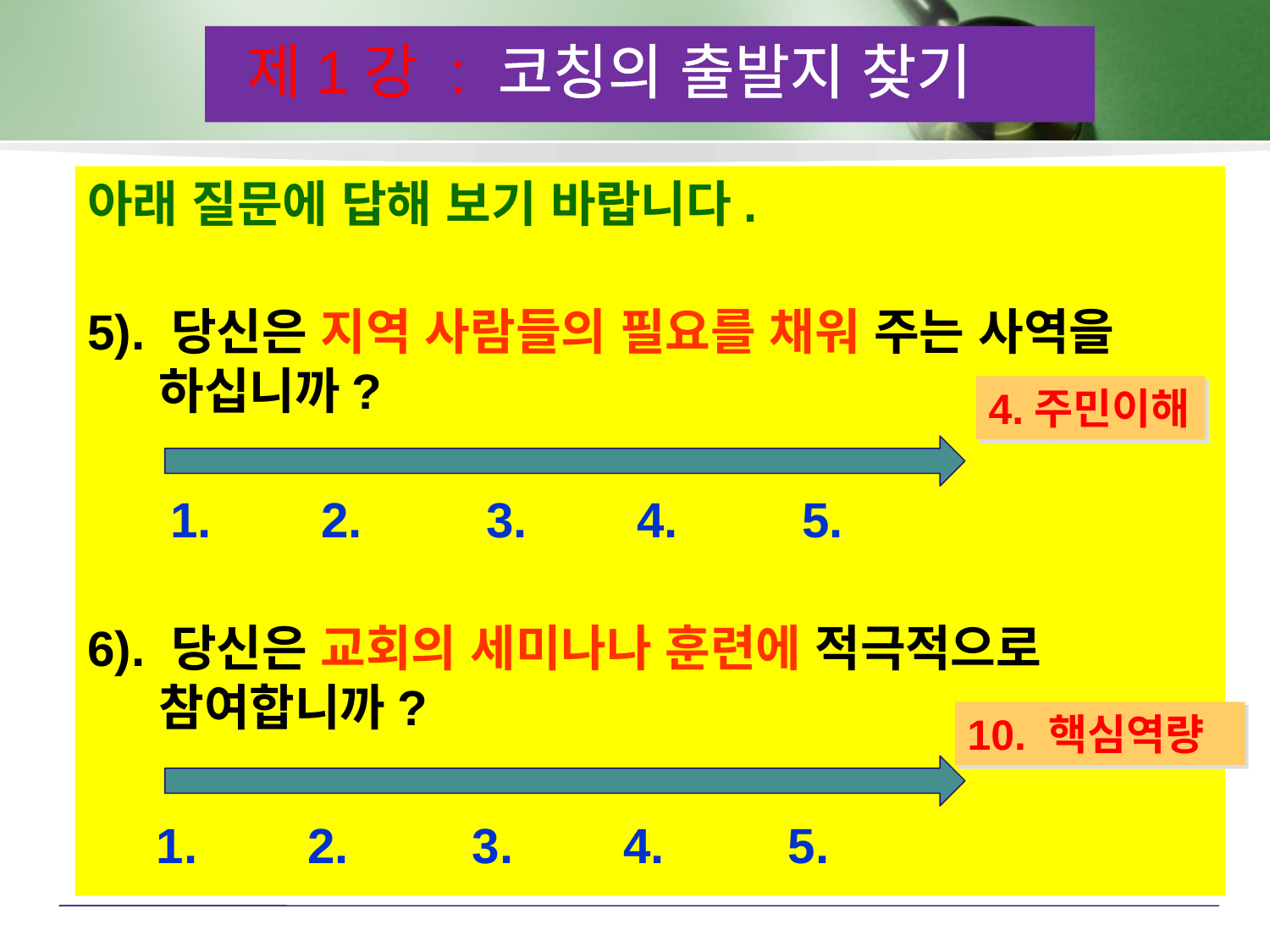

제1강 : 코칭의 출발지 찾기
아래 질문에 답해 보기 바랍니다.

5). 당신은 지역 사람들의 필요를 채워 주는 사역을 하십니까?

      1.        2.         3.        4.         5.

6). 당신은 교회의 세미나나 훈련에 적극적으로 참여합니까?

     1.        2.         3.        4.         5.

4.주민이해

10. 핵심역량